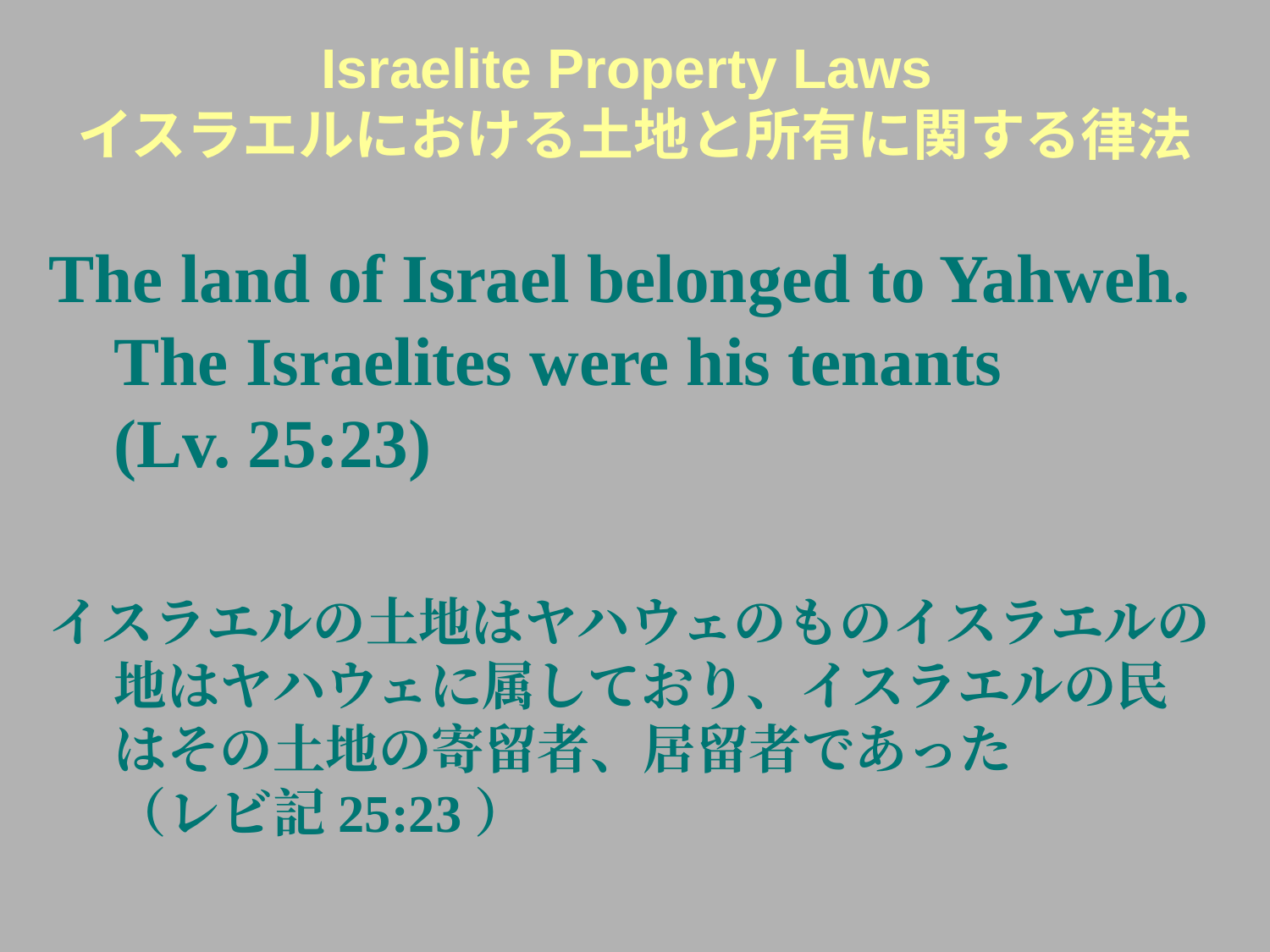

Israelite Property Laws
イスラエルにおける土地と所有に関する律法
The land of Israel belonged to Yahweh. The Israelites were his tenants      (Lv. 25:23)

イスラエルの土地はヤハウェのものイスラエルの地はヤハウェに属しており、イスラエルの民はその土地の寄留者、居留者であった                （レビ記25:23）